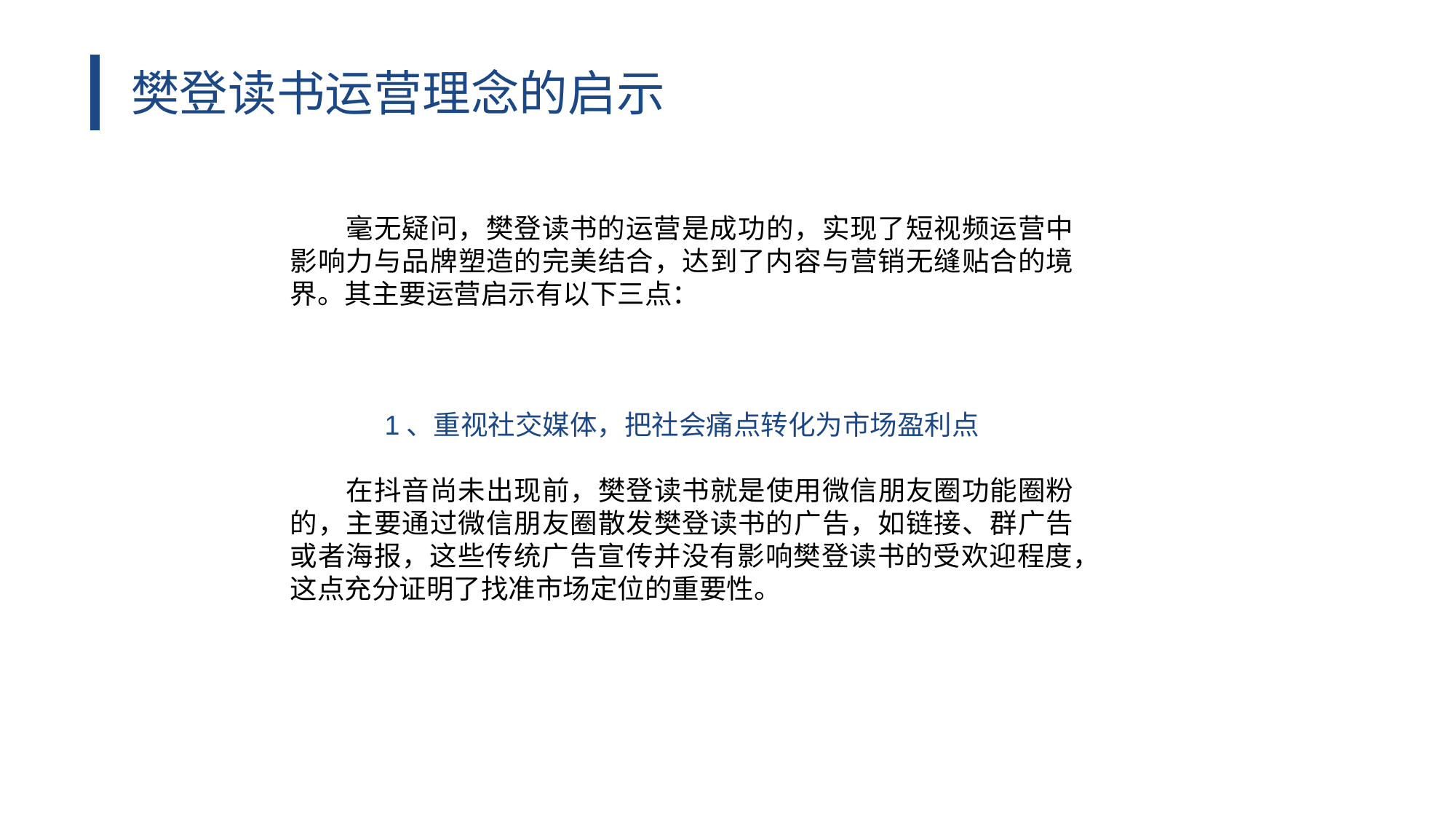

樊登读书运营理念的启示
       毫无疑问，樊登读书的运营是成功的，实现了短视频运营中影响力与品牌塑造的完美结合，达到了内容与营销无缝贴合的境界。其主要运营启示有以下三点：

1、重视社交媒体，把社会痛点转化为市场盈利点

       在抖音尚未出现前，樊登读书就是使用微信朋友圈功能圈粉的，主要通过微信朋友圈散发樊登读书的广告，如链接、群广告或者海报，这些传统广告宣传并没有影响樊登读书的受欢迎程度，这点充分证明了找准市场定位的重要性。